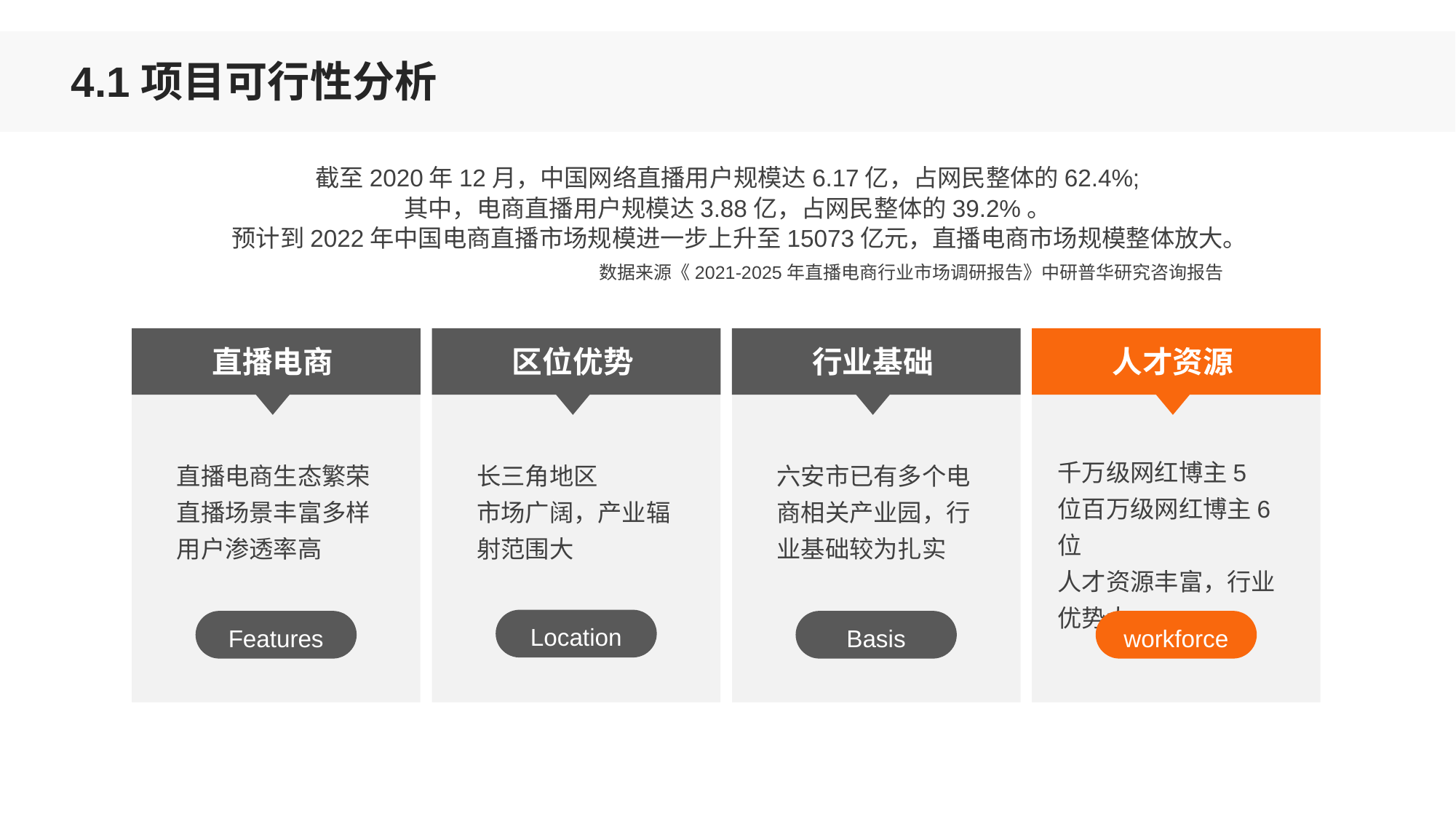

4.1项目可行性分析
截至2020年12月，中国网络直播用户规模达6.17亿，占网民整体的62.4%;
其中，电商直播用户规模达3.88亿，占网民整体的39.2%。
预计到2022年中国电商直播市场规模进一步上升至15073亿元，直播电商市场规模整体放大。
数据来源《2021-2025年直播电商行业市场调研报告》中研普华研究咨询报告

直播电商
区位优势
行业基础
人才资源
千万级网红博主5位百万级网红博主6位
人才资源丰富，行业优势大
直播电商生态繁荣
直播场景丰富多样
用户渗透率高
长三角地区
市场广阔，产业辐射范围大
六安市已有多个电商相关产业园，行业基础较为扎实
Location
Features
Basis
workforce